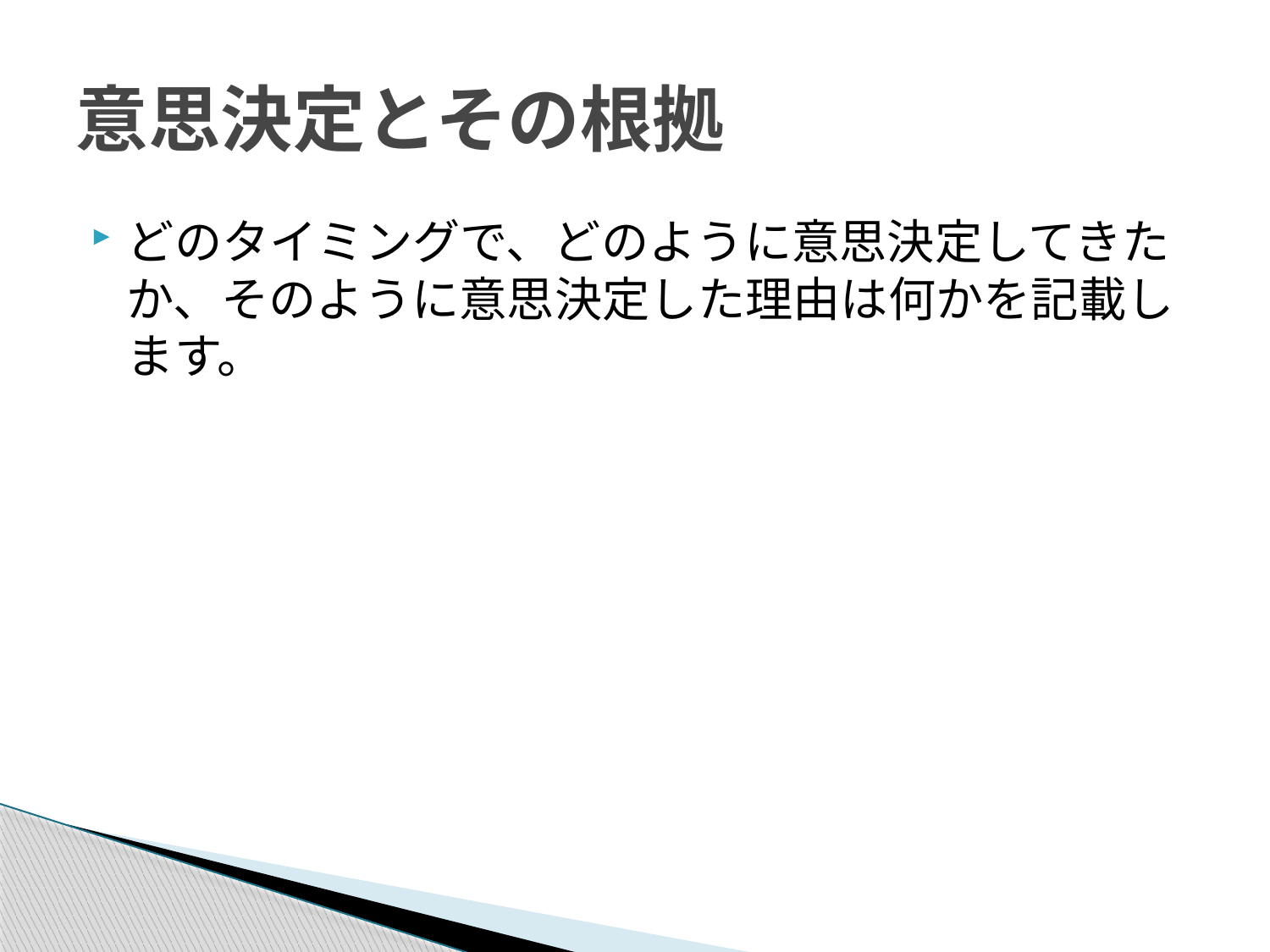

# 意思決定とその根拠
どのタイミングで、どのように意思決定してきたか、そのように意思決定した理由は何かを記載します。